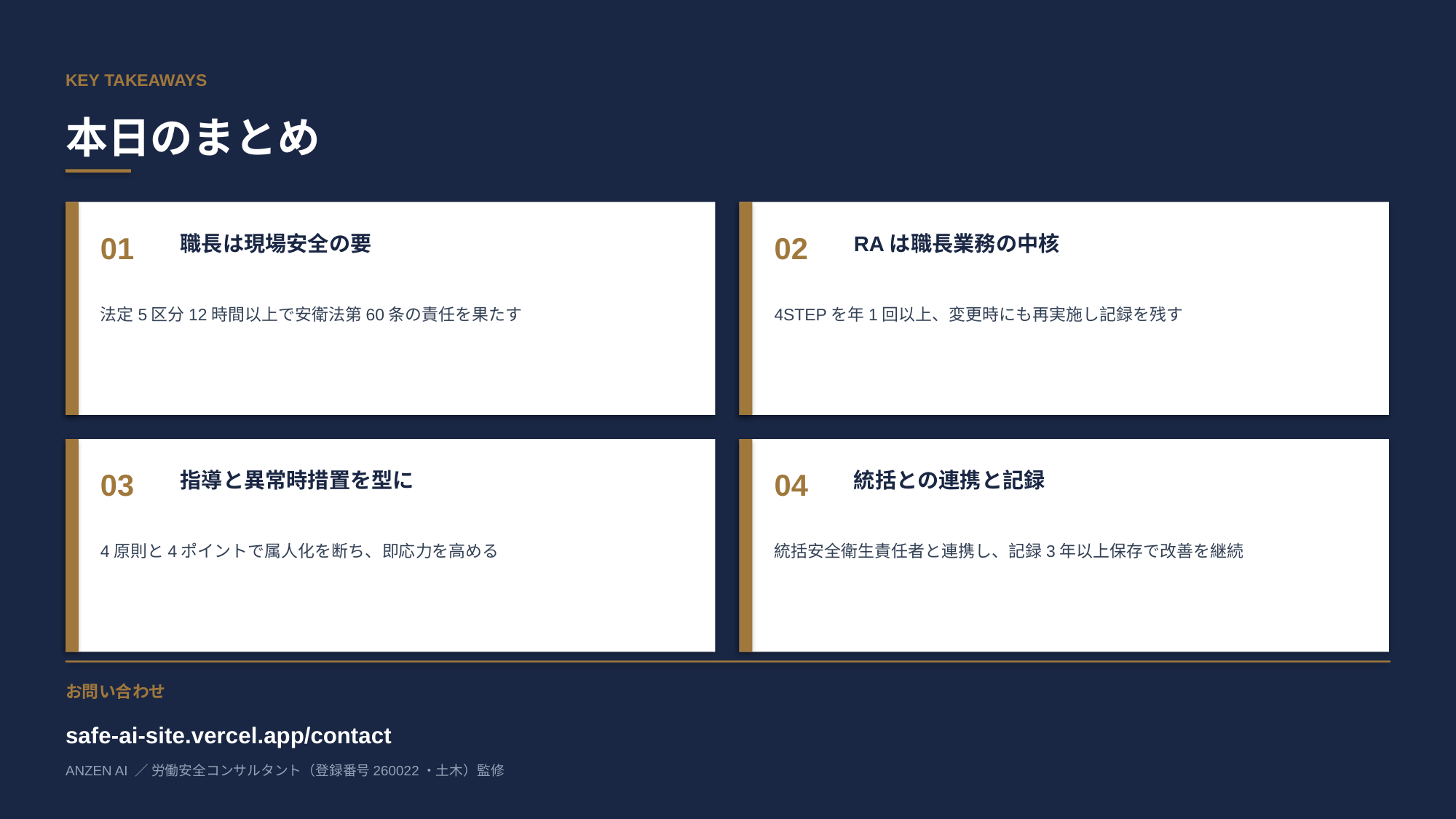

KEY TAKEAWAYS
本日のまとめ

01
02
職長は現場安全の要
RAは職長業務の中核
法定5区分12時間以上で安衛法第60条の責任を果たす
4STEPを年1回以上、変更時にも再実施し記録を残す

03
04
指導と異常時措置を型に
統括との連携と記録
4原則と4ポイントで属人化を断ち、即応力を高める
統括安全衛生責任者と連携し、記録3年以上保存で改善を継続

お問い合わせ
safe-ai-site.vercel.app/contact
ANZEN AI ／ 労働安全コンサルタント（登録番号260022・土木）監修